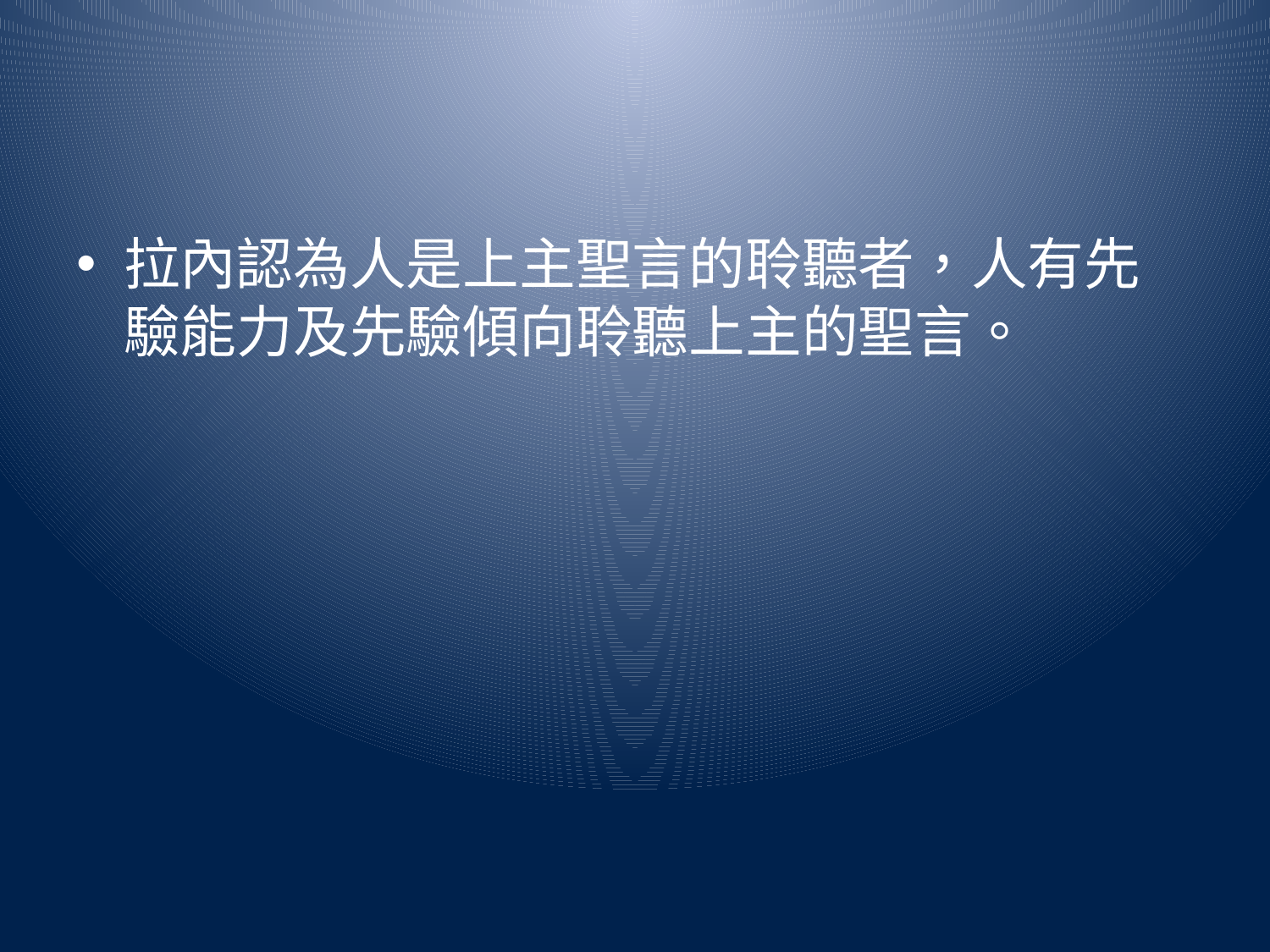

#
拉內認為人是上主聖言的聆聽者，人有先驗能力及先驗傾向聆聽上主的聖言。